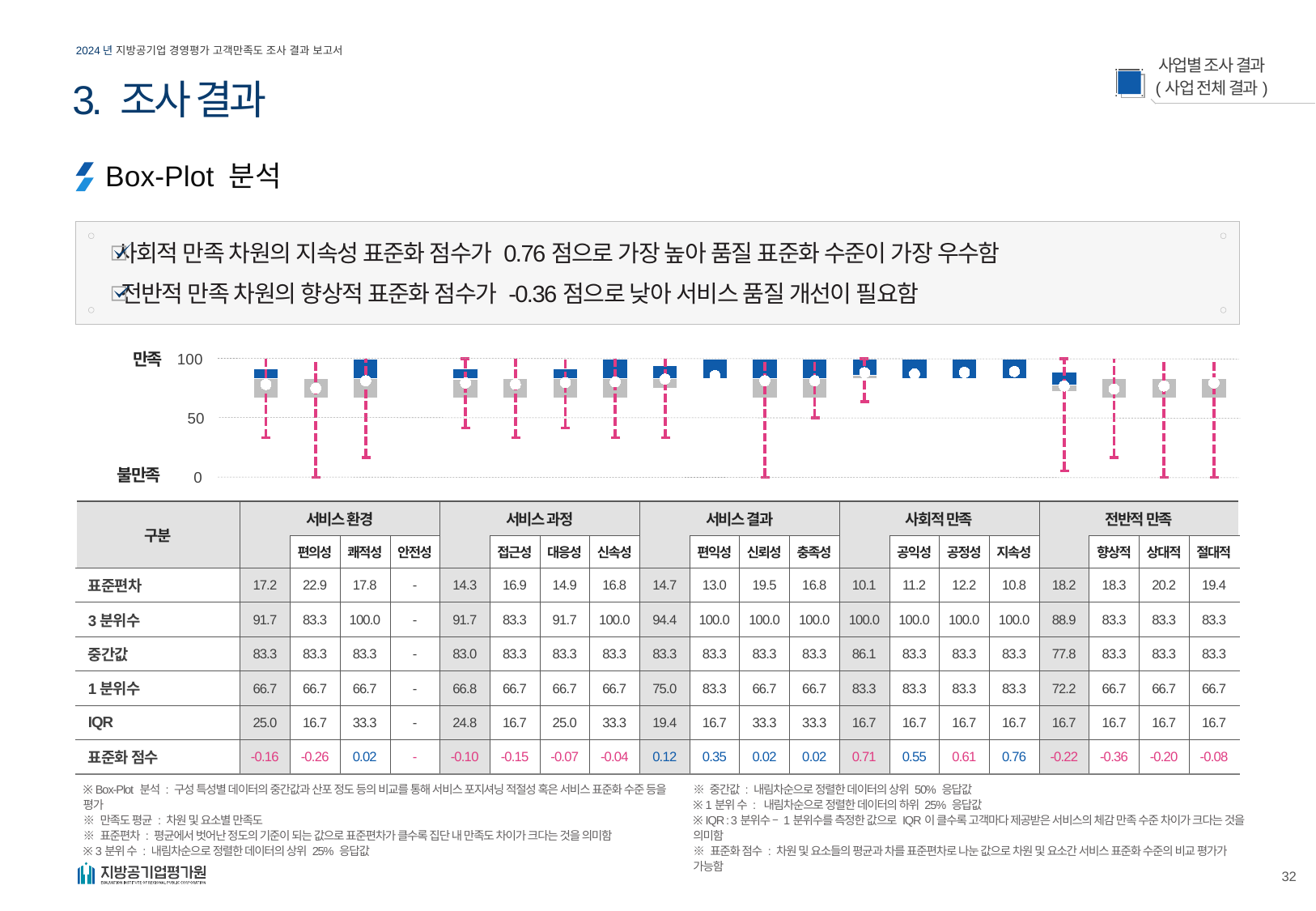

3. 조사 결과
Box-Plot 분석

사회적 만족 차원의 지속성 표준화 점수가 0.76점으로 가장 높아 품질 표준화 수준이 가장 우수함

전반적 만족 차원의 향상적 표준화 점수가 -0.36점으로 낮아 서비스 품질 개선이 필요함

만족
100

### Chart

| Category | 1분위수 | 중앙값-1분위수 | 3분위수-중앙값 | 최대값-3분위수 | 최대값- 중앙값 | 중앙값-최소값 | 평균 |
|---|---|---|---|---|---|---|---|
| 서비스 환경 | 66.66666666666667 | 16.66666666666667 | 8.333333333333329 | 8.333333333333329 | 16.666666666666657 | 50.000000000000014 | 78.33333333333331 |
| 편의성 | 66.66666666666666 | 16.666666666666686 | None | 16.666666666666657 | 16.666666666666657 | 83.33333333333334 | 75.18518518518518 |
| 쾌적성 | 66.66666666666666 | 16.666666666666686 | 16.666666666666657 | None | 16.666666666666657 | 66.66666666666669 | 81.48148148148147 |
| 안전성 | None | None | None | None | None | None | None |
| 서비스 과정 | 66.83526686908387 | 16.202783300198945 | 8.62861649738386 | 8.333333333333329 | 16.961949830717188 | 41.37138350261615 | 79.66322694964578 |
| 접근성 | 66.66666666666666 | 16.666666666666686 | None | 16.666666666666657 | 16.666666666666657 | 50.000000000000014 | 78.51851851851853 |
| 대응성 | 66.66666666666667 | 16.666666666666657 | 8.333333333333343 | 8.333333333333329 | 16.66666666666667 | 41.666666666666664 | 80.00801528675485 |
| 신속성 | 66.66666666666666 | 16.666666666666686 | 16.666666666666657 | None | 16.666666666666657 | 50.000000000000014 | 80.46314704366395 |
| 서비스 결과 | 75.0 | 8.333333333333343 | 11.111111111111114 | 5.555555555555543 | 16.666666666666657 | 50.00000000000001 | 82.90123456790123 |
| 편익성 | 83.33333333333334 | None | 16.666666666666657 | None | 16.666666666666657 | 33.33333333333334 | 85.74074074074073 |
| 신뢰성 | 66.66666666666666 | 16.666666666666686 | 16.666666666666657 | None | 16.666666666666657 | 83.33333333333334 | 81.48148148148147 |
| 충족성 | 66.66666666666666 | 16.666666666666686 | 16.666666666666657 | None | 16.666666666666657 | 33.33333333333334 | 81.4814814814815 |
| 사회적 만족 | 83.33333333333334 | 2.7777777777777857 | 13.888888888888872 | None | 13.888888888888872 | 22.222222222222243 | 88.33333333333334 |
| 공익성 | 83.33333333333334 | None | 16.666666666666657 | None | 16.666666666666657 | 16.666666666666686 | 87.22222222222224 |
| 공정성 | 83.33333333333334 | None | 16.666666666666657 | None | 16.666666666666657 | 33.33333333333334 | 88.51851851851852 |
| 지속성 | 83.33333333333334 | None | 16.666666666666657 | None | 16.666666666666657 | 16.666666666666686 | 89.25925925925927 |
| 전반적 만족 | 72.22222222222221 | 5.555555555555571 | 11.111111111111114 | 11.1111111111111 | 22.222222222222214 | 72.22222222222223 | 77.03703703703702 |
| 향상적 | 66.66666666666666 | 16.666666666666686 | None | 16.666666666666657 | 16.666666666666657 | 66.66666666666669 | 74.44444444444443 |
| 상대적 | 66.66666666666666 | 16.666666666666686 | None | 16.666666666666657 | 16.666666666666657 | 83.33333333333334 | 77.03703703703702 |
| 절대적 | 66.66666666666666 | 16.666666666666686 | None | 16.666666666666657 | 16.666666666666657 | 83.33333333333334 | 79.62962962962963 |
50
불만족
0

| 구분 | 서비스 환경 |  |  |  | 서비스 과정 |  |  |  | 서비스 결과 |  |  |  | 사회적 만족 |  |  |  | 전반적 만족 |  |  |  |
| --- | --- | --- | --- | --- | --- | --- | --- | --- | --- | --- | --- | --- | --- | --- | --- | --- | --- | --- | --- | --- |
|  |  | 편의성 | 쾌적성 | 안전성 |  | 접근성 | 대응성 | 신속성 |  | 편익성 | 신뢰성 | 충족성 |  | 공익성 | 공정성 | 지속성 |  | 향상적 | 상대적 | 절대적 |
| 표준편차 | 17.2 | 22.9 | 17.8 | - | 14.3 | 16.9 | 14.9 | 16.8 | 14.7 | 13.0 | 19.5 | 16.8 | 10.1 | 11.2 | 12.2 | 10.8 | 18.2 | 18.3 | 20.2 | 19.4 |
| 3분위수 | 91.7 | 83.3 | 100.0 | - | 91.7 | 83.3 | 91.7 | 100.0 | 94.4 | 100.0 | 100.0 | 100.0 | 100.0 | 100.0 | 100.0 | 100.0 | 88.9 | 83.3 | 83.3 | 83.3 |
| 중간값 | 83.3 | 83.3 | 83.3 | - | 83.0 | 83.3 | 83.3 | 83.3 | 83.3 | 83.3 | 83.3 | 83.3 | 86.1 | 83.3 | 83.3 | 83.3 | 77.8 | 83.3 | 83.3 | 83.3 |
| 1분위수 | 66.7 | 66.7 | 66.7 | - | 66.8 | 66.7 | 66.7 | 66.7 | 75.0 | 83.3 | 66.7 | 66.7 | 83.3 | 83.3 | 83.3 | 83.3 | 72.2 | 66.7 | 66.7 | 66.7 |
| IQR | 25.0 | 16.7 | 33.3 | - | 24.8 | 16.7 | 25.0 | 33.3 | 19.4 | 16.7 | 33.3 | 33.3 | 16.7 | 16.7 | 16.7 | 16.7 | 16.7 | 16.7 | 16.7 | 16.7 |
| 표준화 점수 | -0.16 | -0.26 | 0.02 | - | -0.10 | -0.15 | -0.07 | -0.04 | 0.12 | 0.35 | 0.02 | 0.02 | 0.71 | 0.55 | 0.61 | 0.76 | -0.22 | -0.36 | -0.20 | -0.08 |
※ Box-Plot 분석 : 구성 특성별 데이터의 중간값과 산포 정도 등의 비교를 통해 서비스 포지셔닝 적절성 혹은 서비스 표준화 수준 등을 평가
※ 만족도 평균 : 차원 및 요소별 만족도
※ 표준편차 : 평균에서 벗어난 정도의 기준이 되는 값으로 표준편차가 클수록 집단 내 만족도 차이가 크다는 것을 의미함
※ 3분위 수 : 내림차순으로 정렬한 데이터의 상위 25% 응답값
※ 중간값 : 내림차순으로 정렬한 데이터의 상위 50% 응답값
※ 1분위 수 :  내림차순으로 정렬한 데이터의 하위 25% 응답값
※ IQR : 3분위수 – 1분위수를 측정한 값으로 IQR이 클수록 고객마다 제공받은 서비스의 체감 만족 수준 차이가 크다는 것을 의미함
※ 표준화 점수 : 차원 및 요소들의 평균과 차를 표준편차로 나눈 값으로 차원 및 요소간 서비스 표준화 수준의 비교 평가가 가능함